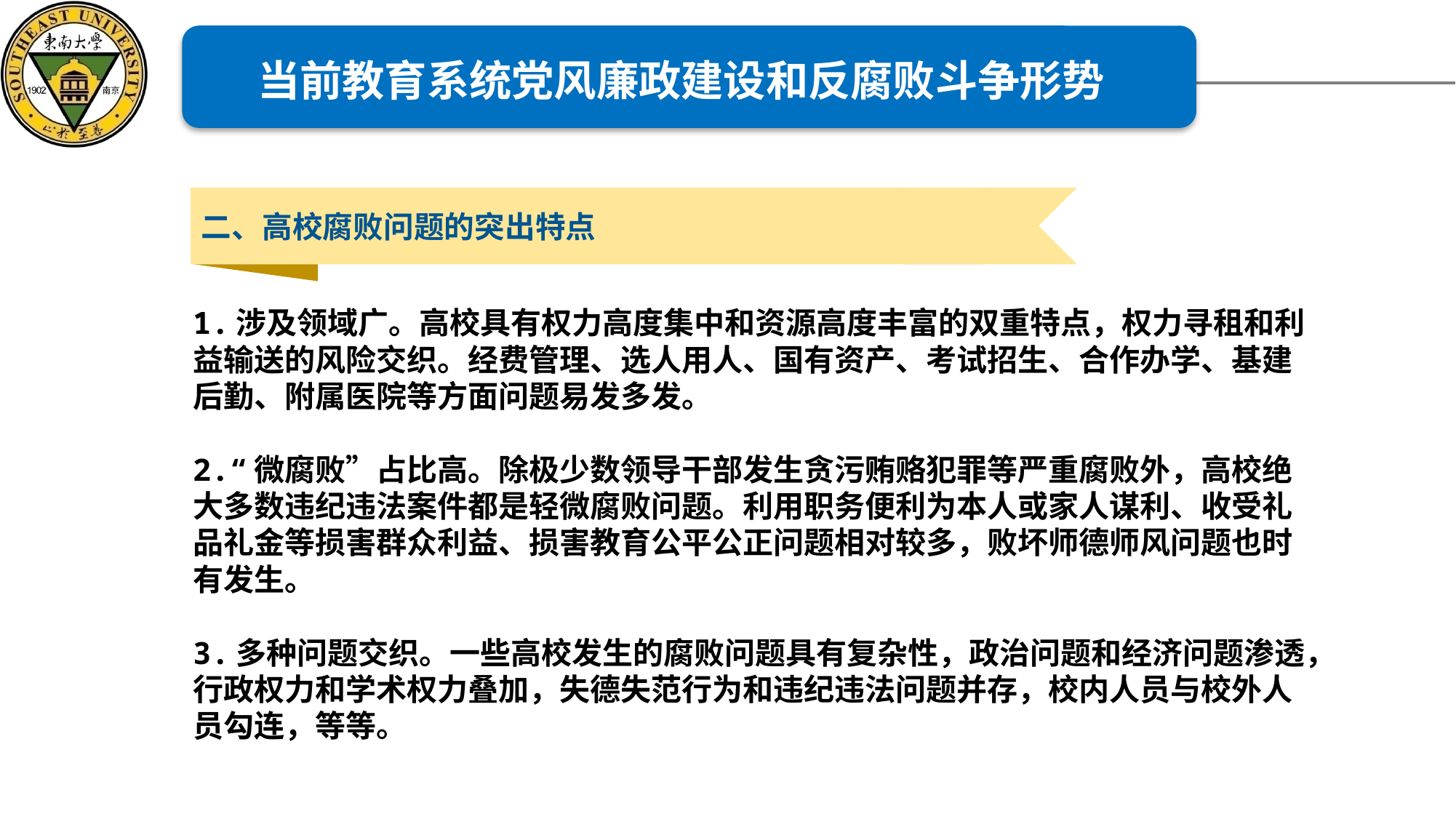

当前教育系统党风廉政建设和反腐败斗争形势

二、高校腐败问题的突出特点

1.涉及领域广。高校具有权力高度集中和资源高度丰富的双重特点，权力寻租和利益输送的风险交织。经费管理、选人用人、国有资产、考试招生、合作办学、基建后勤、附属医院等方面问题易发多发。

2.“微腐败”占比高。除极少数领导干部发生贪污贿赂犯罪等严重腐败外，高校绝大多数违纪违法案件都是轻微腐败问题。利用职务便利为本人或家人谋利、收受礼品礼金等损害群众利益、损害教育公平公正问题相对较多，败坏师德师风问题也时有发生。

3.多种问题交织。一些高校发生的腐败问题具有复杂性，政治问题和经济问题渗透，行政权力和学术权力叠加，失德失范行为和违纪违法问题并存，校内人员与校外人员勾连，等等。